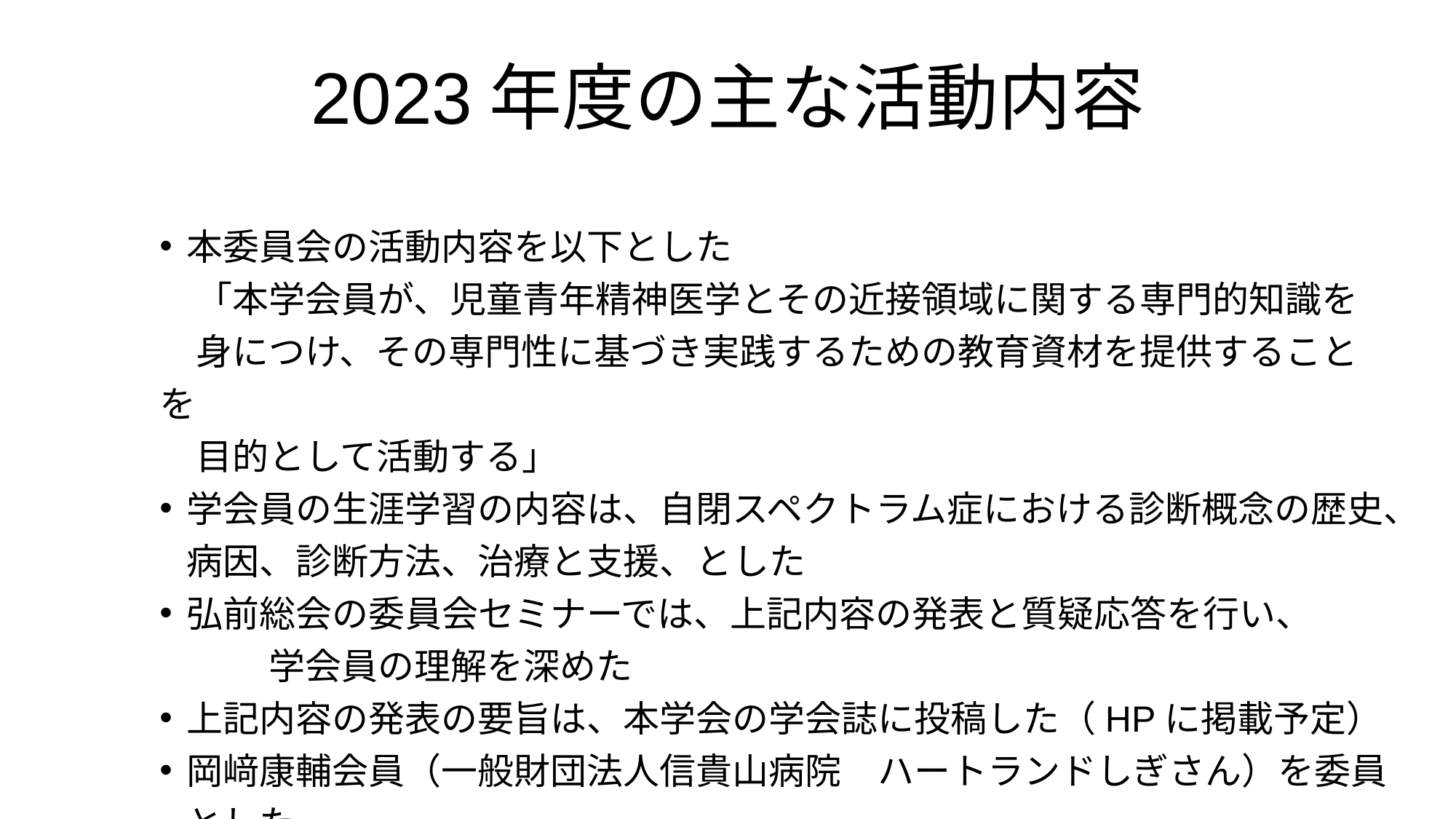

# 2023年度の主な活動内容
本委員会の活動内容を以下とした
　「本学会員が、児童青年精神医学とその近接領域に関する専門的知識を
　身につけ、その専門性に基づき実践するための教育資材を提供することを
　目的として活動する」
学会員の生涯学習の内容は、自閉スペクトラム症における診断概念の歴史、病因、診断方法、治療と支援、とした
弘前総会の委員会セミナーでは、上記内容の発表と質疑応答を行い、
	学会員の理解を深めた
上記内容の発表の要旨は、本学会の学会誌に投稿した（HPに掲載予定）
岡﨑康輔会員（一般財団法人信貴山病院　ハートランドしぎさん）を委員とした